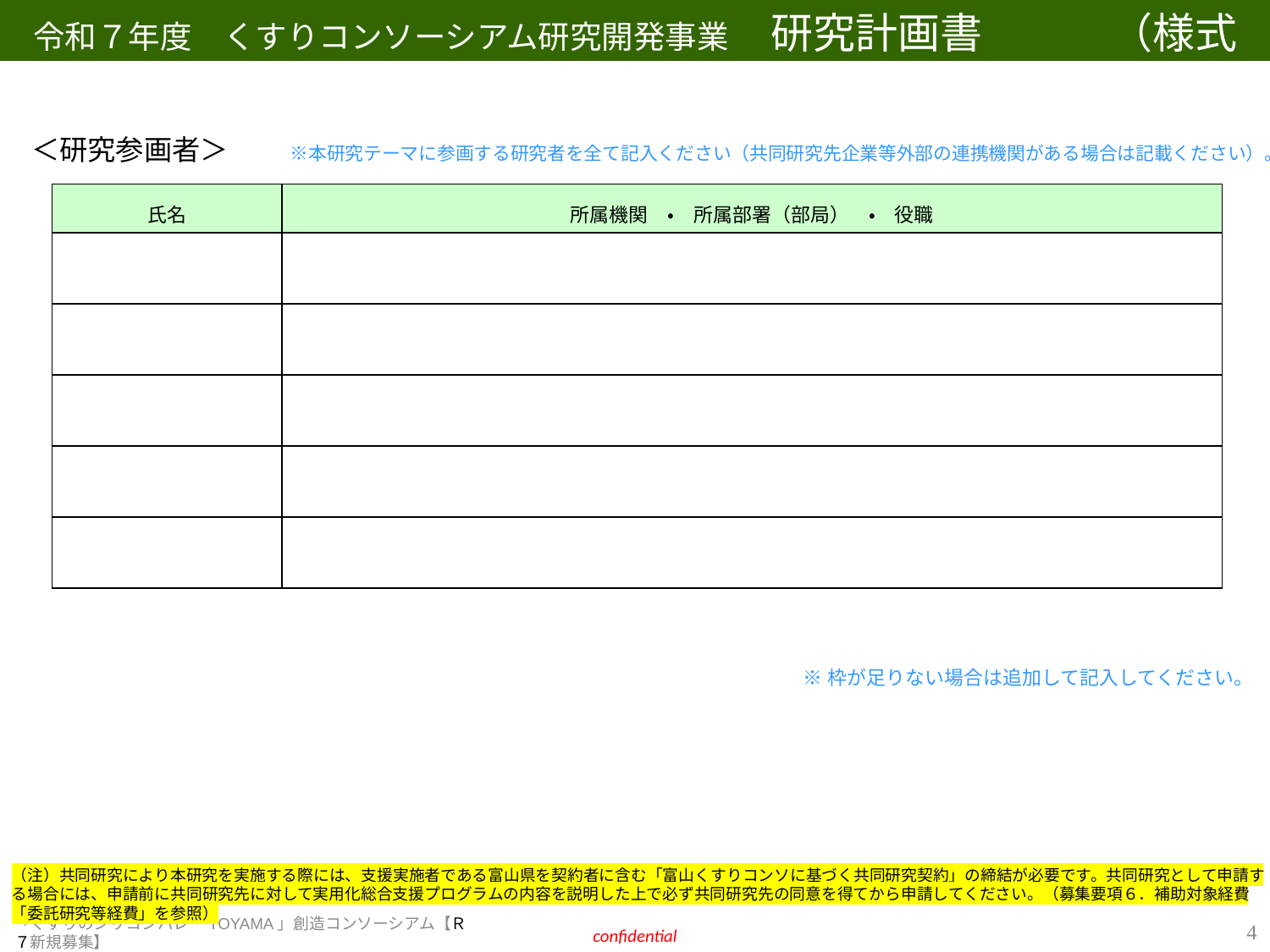

# 令和７年度　くすりコンソーシアム研究開発事業　研究計画書　　　（様式２）
＜研究参画者＞   　　※本研究テーマに参画する研究者を全て記入ください（共同研究先企業等外部の連携機関がある場合は記載ください）。
| 氏名 | 所属機関　・　所属部署（部局）　・　役職 |
| --- | --- |
|  |  |
|  |  |
|  |  |
|  |  |
|  |  |
※枠が足りない場合は追加して記入してください。
（注）共同研究により本研究を実施する際には、支援実施者である富山県を契約者に含む「富山くすりコンソに基づく共同研究契約」の締結が必要です。共同研究として申請する場合には、申請前に共同研究先に対して実用化総合支援プログラムの内容を説明した上で必ず共同研究先の同意を得てから申請してください。（募集要項６．補助対象経費「委託研究等経費」を参照）
4
「くすりのシリコンバレーTOYAMA」創造コンソーシアム【Ｒ７新規募集】